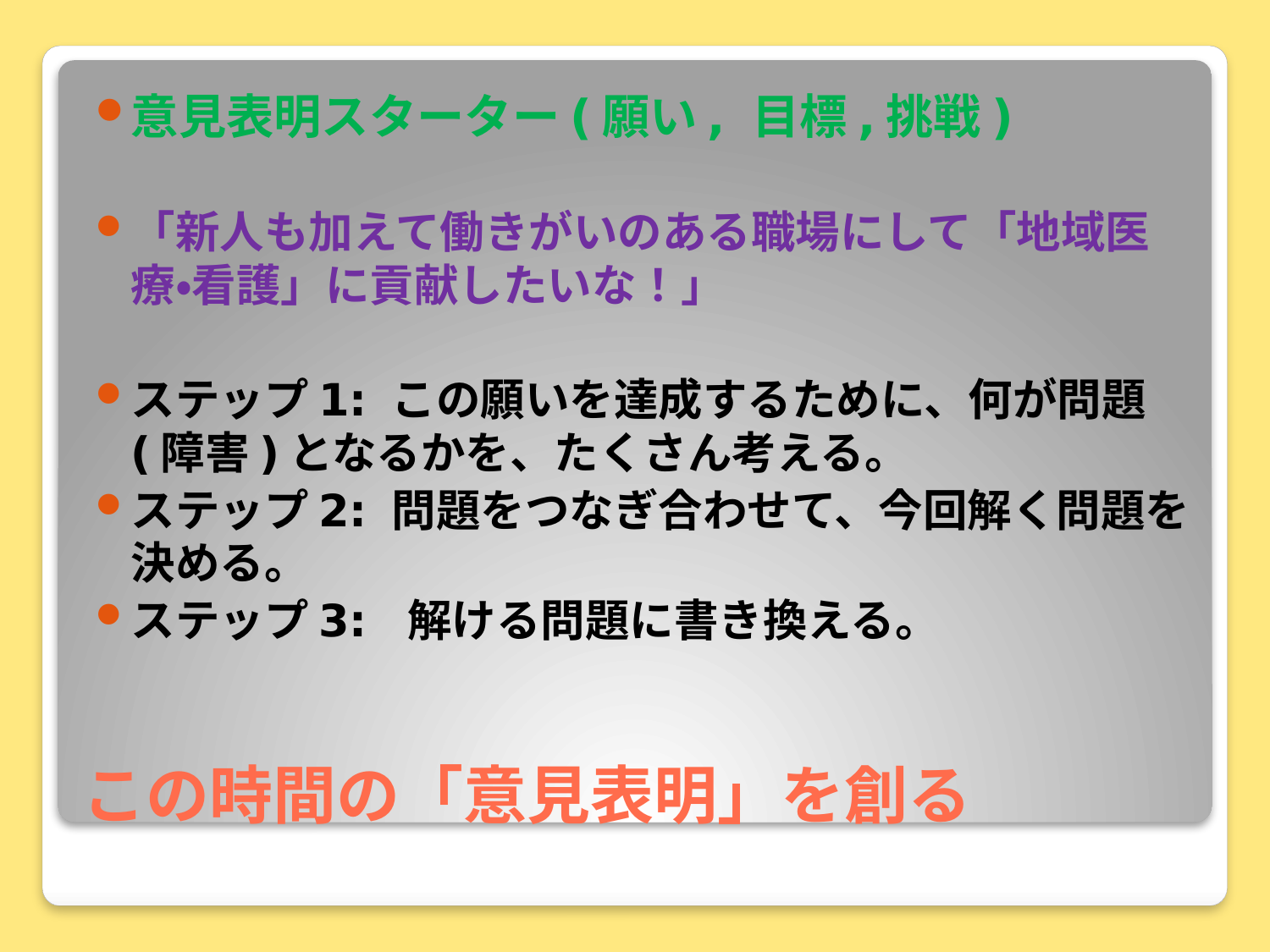

意見表明スターター(願い, 目標,挑戦)

「新人も加えて働きがいのある職場にして「地域医療・看護」に貢献したいな！」

ステップ1: この願いを達成するために、何が問題(障害)となるかを、たくさん考える。
ステップ2: 問題をつなぎ合わせて、今回解く問題を決める。
ステップ3:  解ける問題に書き換える。

# この時間の「意見表明」を創る